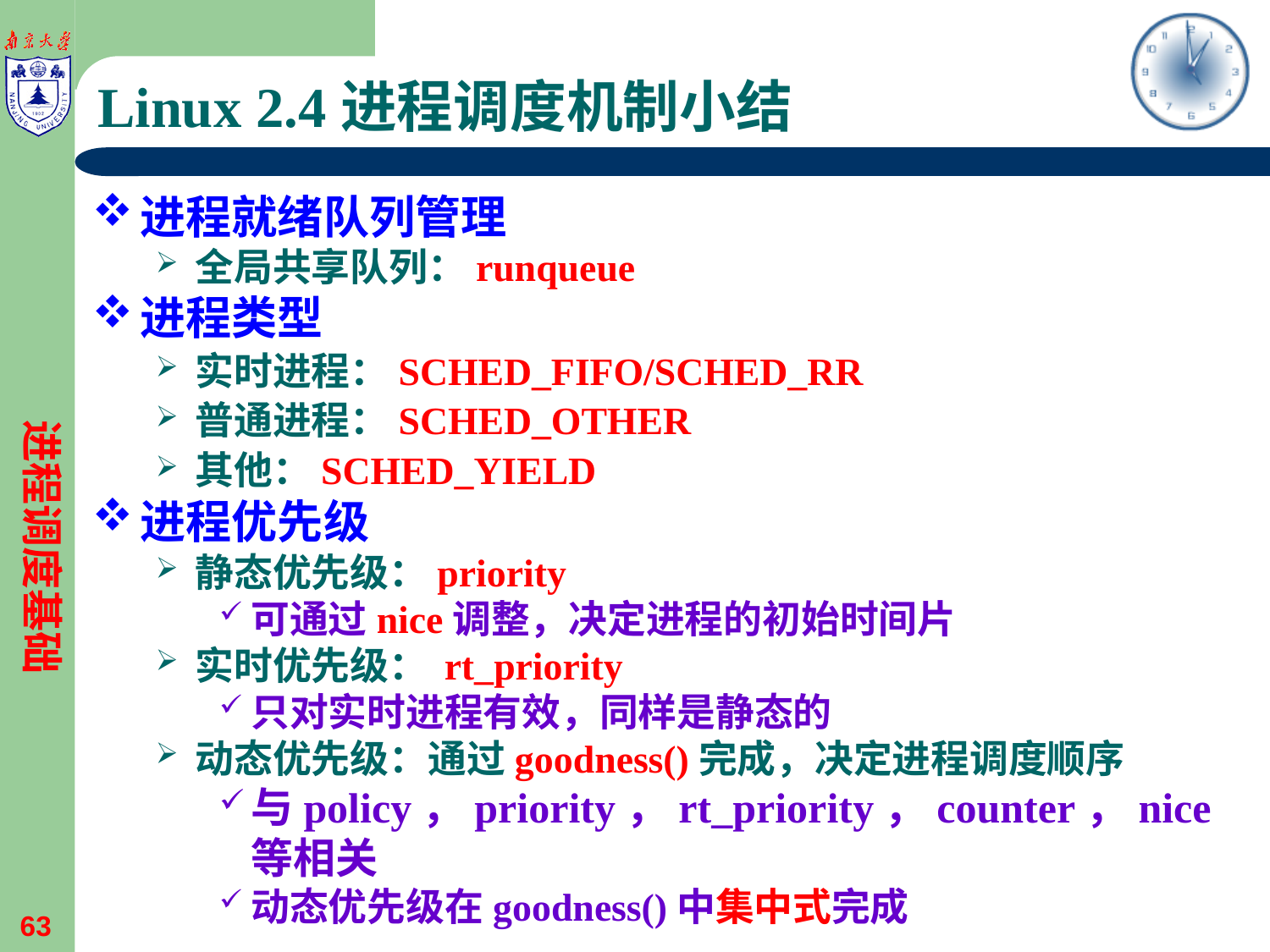

# Linux 2.4进程调度机制小结
进程就绪队列管理
全局共享队列：runqueue
进程类型
实时进程：SCHED_FIFO/SCHED_RR
普通进程：SCHED_OTHER
其他：SCHED_YIELD
进程优先级
静态优先级：priority
可通过nice调整，决定进程的初始时间片
实时优先级： rt_priority
只对实时进程有效，同样是静态的
动态优先级：通过goodness()完成，决定进程调度顺序
与policy，priority，rt_priority，counter，nice等相关
动态优先级在goodness()中集中式完成
进程调度基础
63